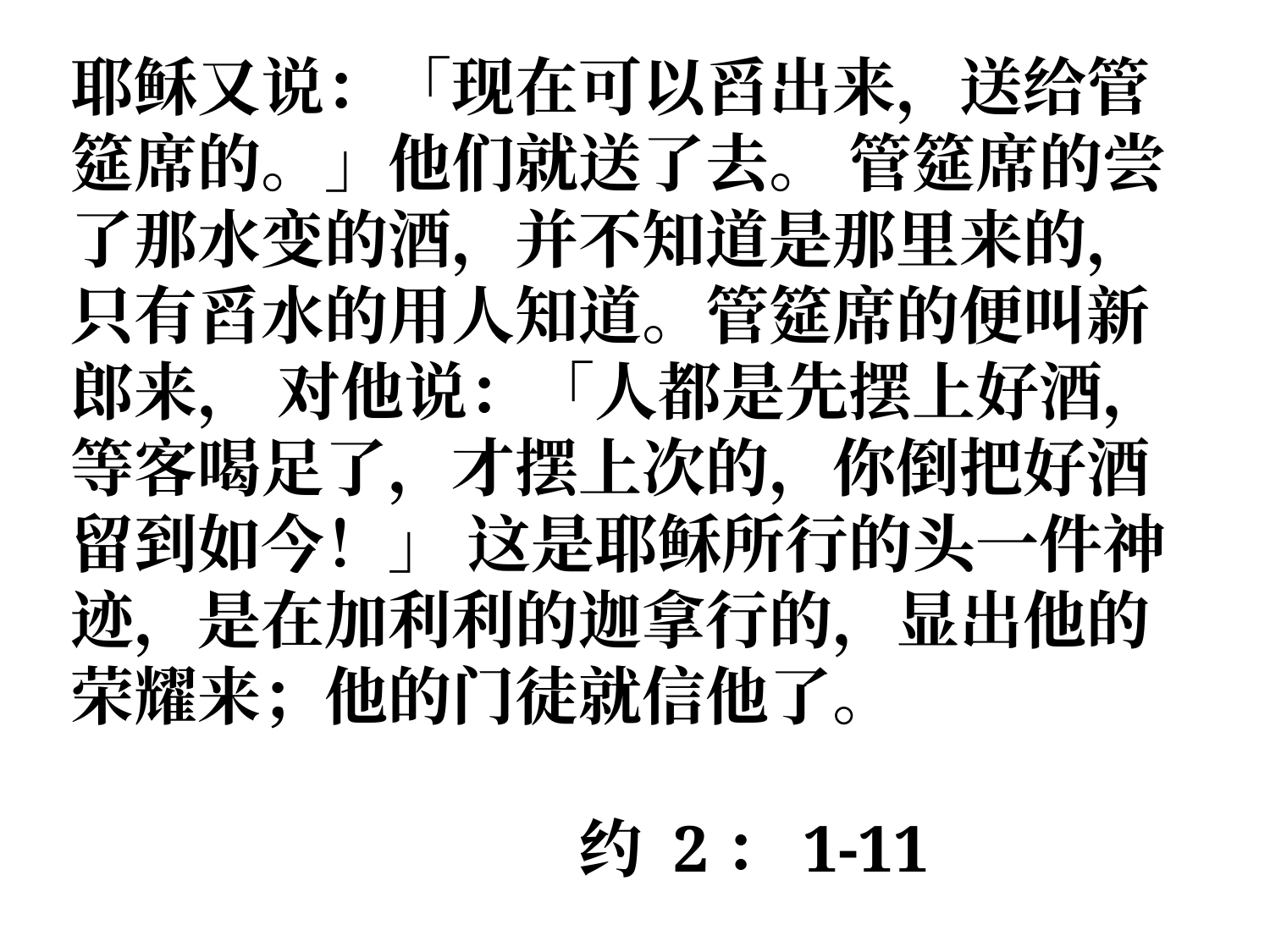

耶稣又说：「现在可以舀出来，送给管筵席的。」他们就送了去。 管筵席的尝了那水变的酒，并不知道是那里来的，只有舀水的用人知道。管筵席的便叫新郎来， 对他说：「人都是先摆上好酒，等客喝足了，才摆上次的，你倒把好酒留到如今！」 这是耶稣所行的头一件神迹，是在加利利的迦拿行的，显出他的荣耀来；他的门徒就信他了。 														约 2：1-11